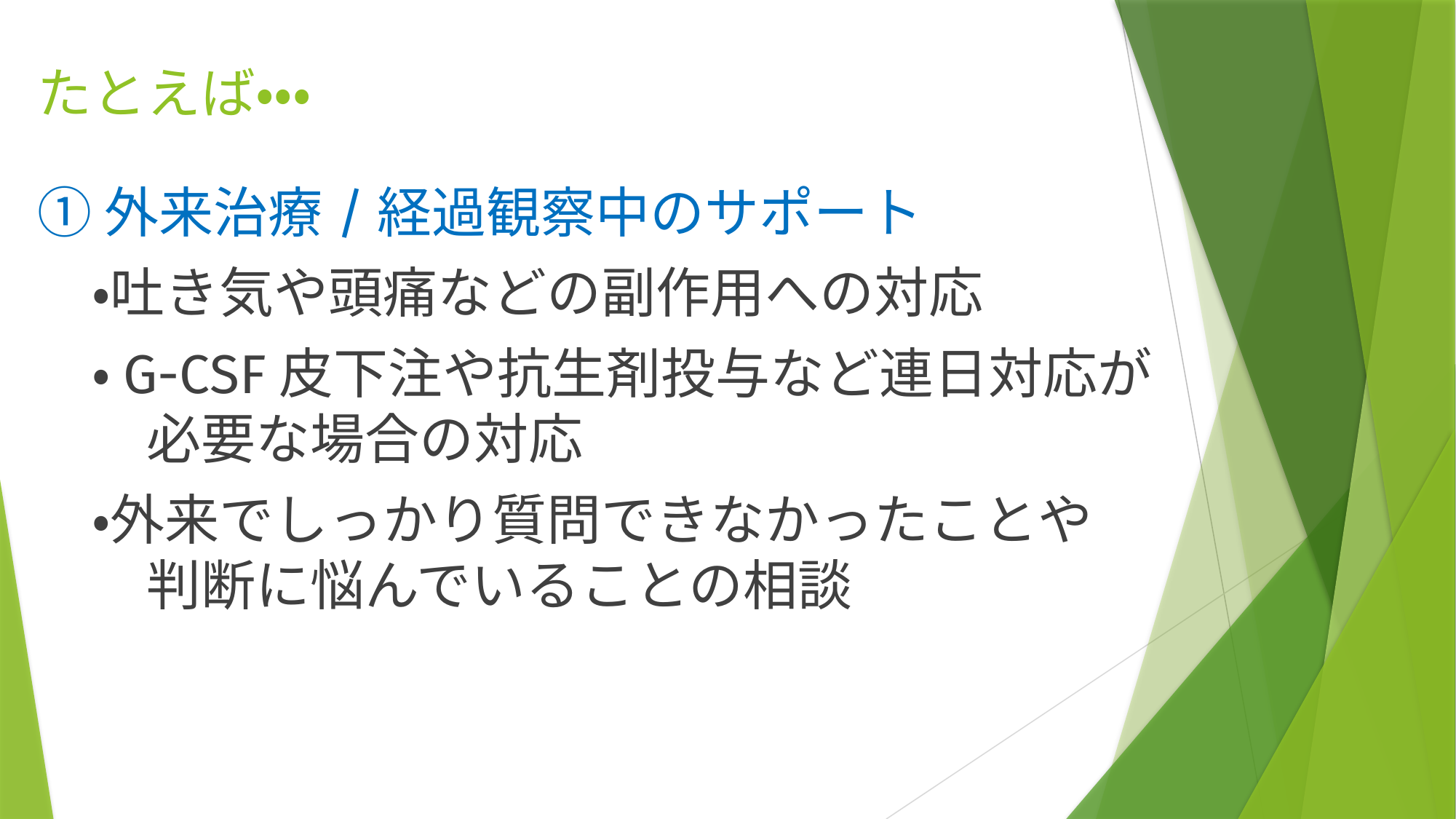

# たとえば・・・
①外来治療/経過観察中のサポート
　・吐き気や頭痛などの副作用への対応
　・G-CSF皮下注や抗生剤投与など連日対応が
　　必要な場合の対応
　・外来でしっかり質問できなかったことや
　　判断に悩んでいることの相談